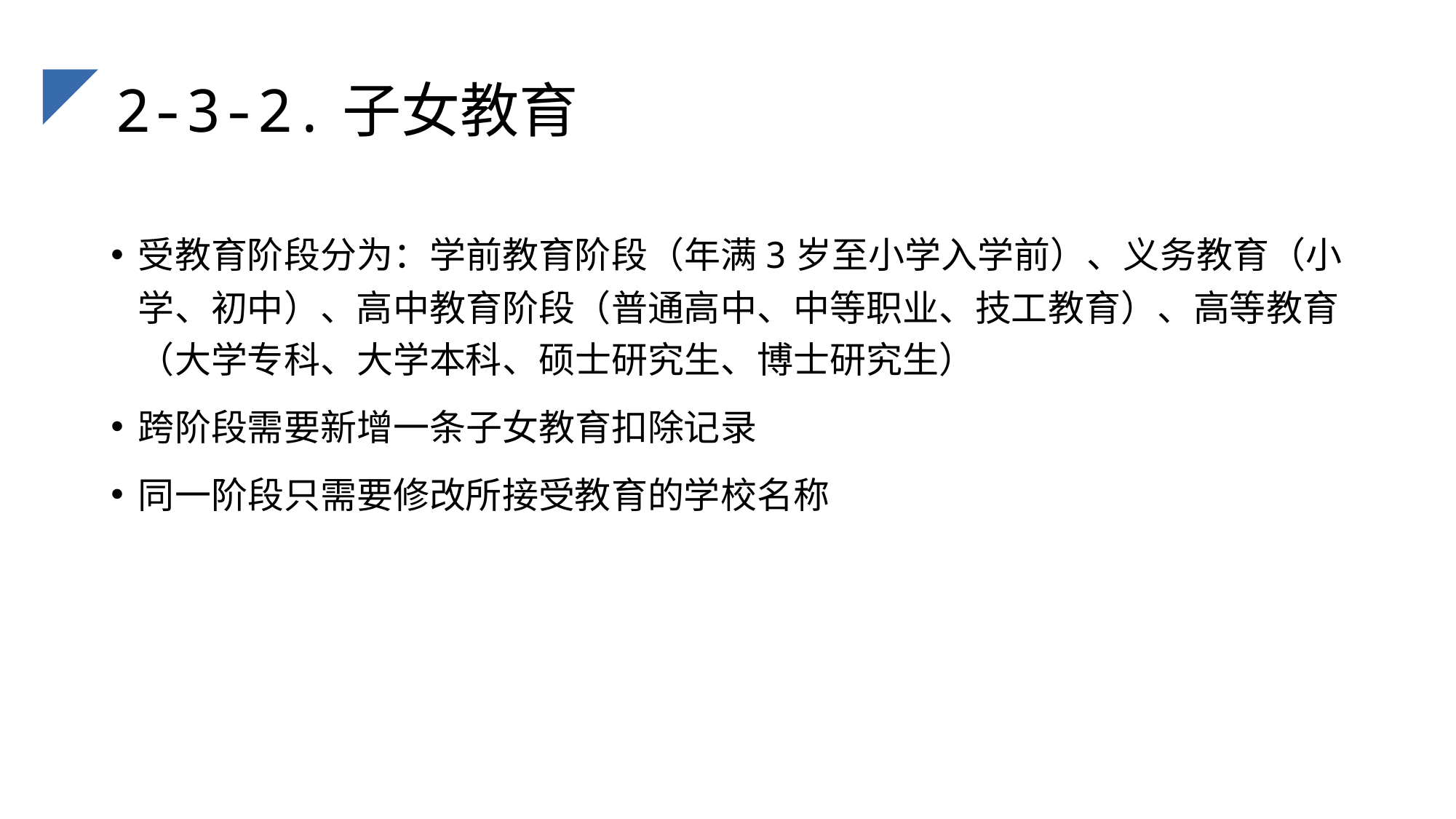

# 2-3-2.子女教育
受教育阶段分为：学前教育阶段（年满3岁至小学入学前）、义务教育（小学、初中）、高中教育阶段（普通高中、中等职业、技工教育）、高等教育（大学专科、大学本科、硕士研究生、博士研究生）
跨阶段需要新增一条子女教育扣除记录
同一阶段只需要修改所接受教育的学校名称